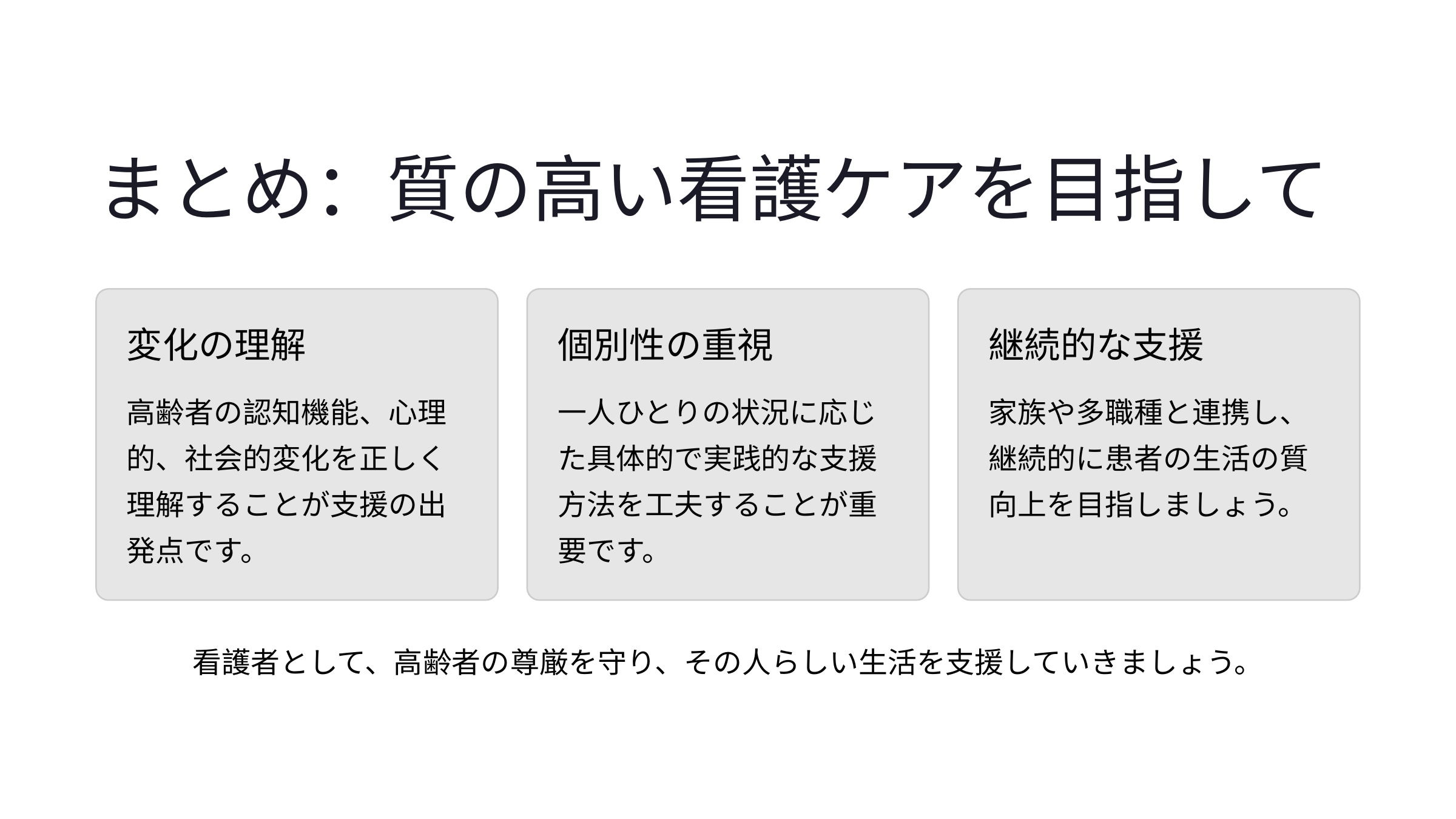

まとめ：質の高い看護ケアを目指して

変化の理解
個別性の重視
継続的な支援
高齢者の認知機能、心理的、社会的変化を正しく理解することが支援の出発点です。
一人ひとりの状況に応じた具体的で実践的な支援方法を工夫することが重要です。
家族や多職種と連携し、継続的に患者の生活の質向上を目指しましょう。
看護者として、高齢者の尊厳を守り、その人らしい生活を支援していきましょう。